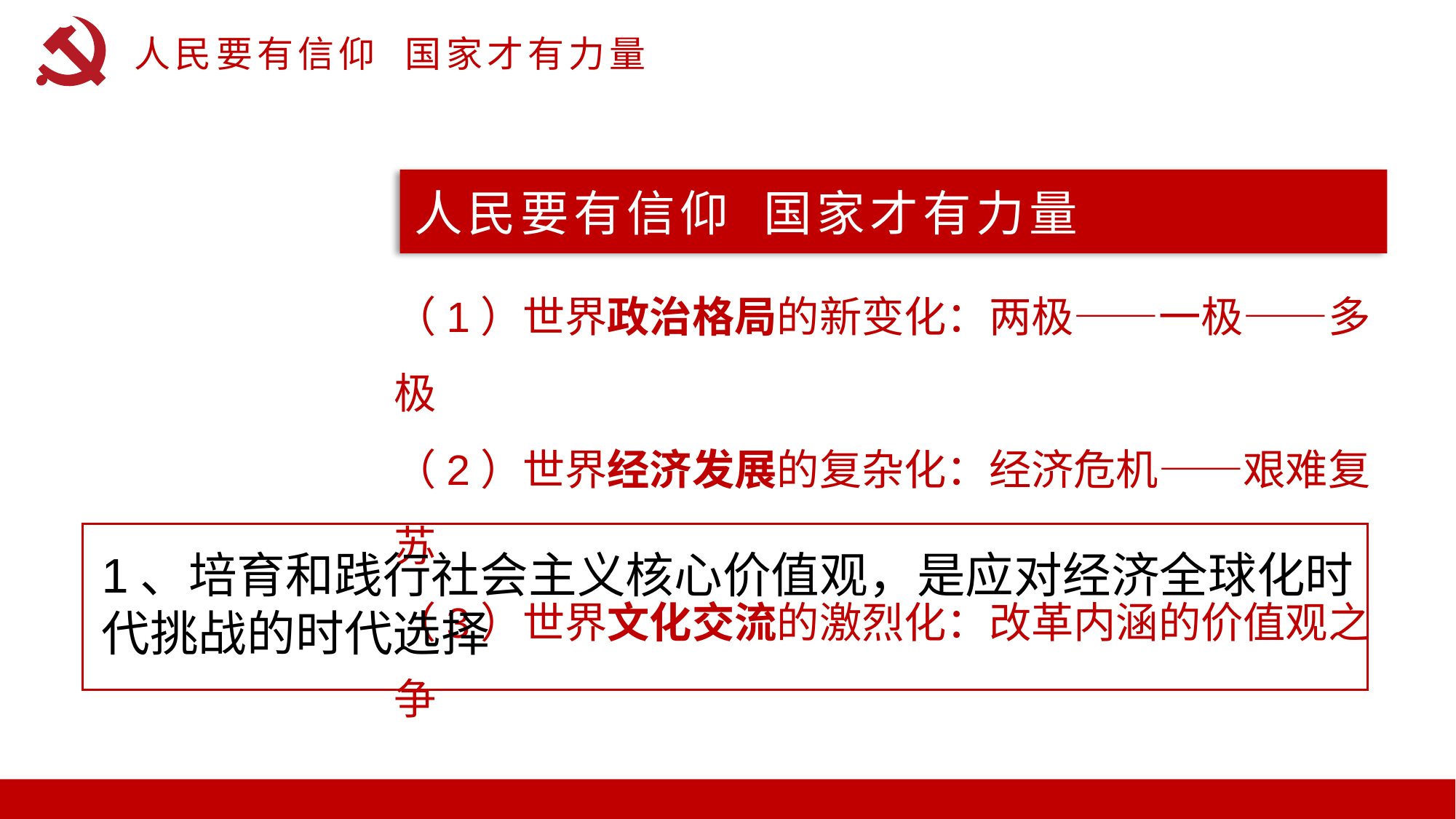

人民要有信仰  国家才有力量

人民要有信仰  国家才有力量
（1）世界政治格局的新变化：两极——一极——多极
（2）世界经济发展的复杂化：经济危机——艰难复苏
（3）世界文化交流的激烈化：改革内涵的价值观之争

1、培育和践行社会主义核心价值观，是应对经济全球化时代挑战的时代选择